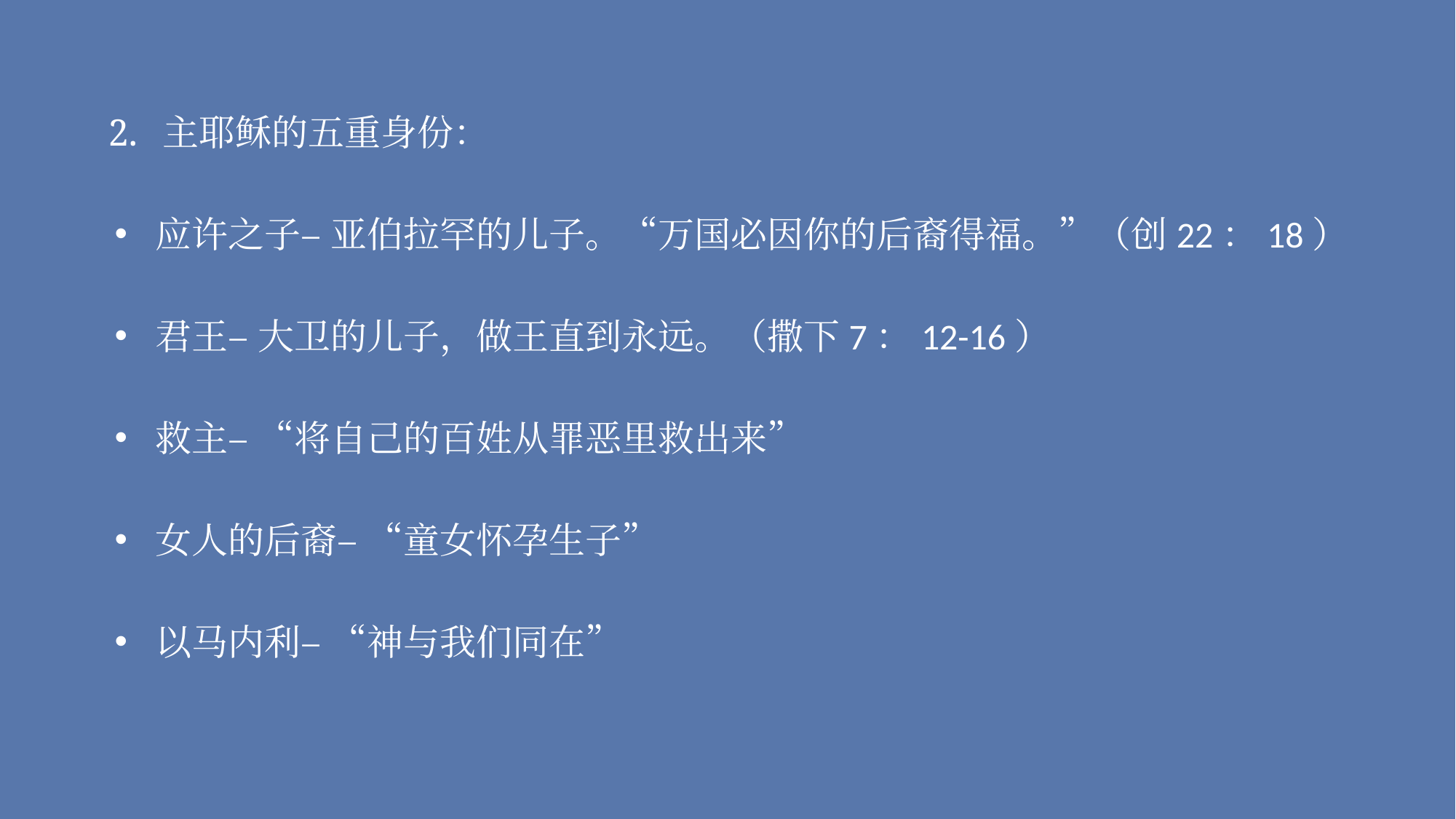

主耶稣的五重身份：
应许之子– 亚伯拉罕的儿子。“万国必因你的后裔得福。”（创22：18）
君王– 大卫的儿子，做王直到永远。（撒下7：12-16）
救主– “将自己的百姓从罪恶里救出来”
女人的后裔– “童女怀孕生子”
以马内利– “神与我们同在”